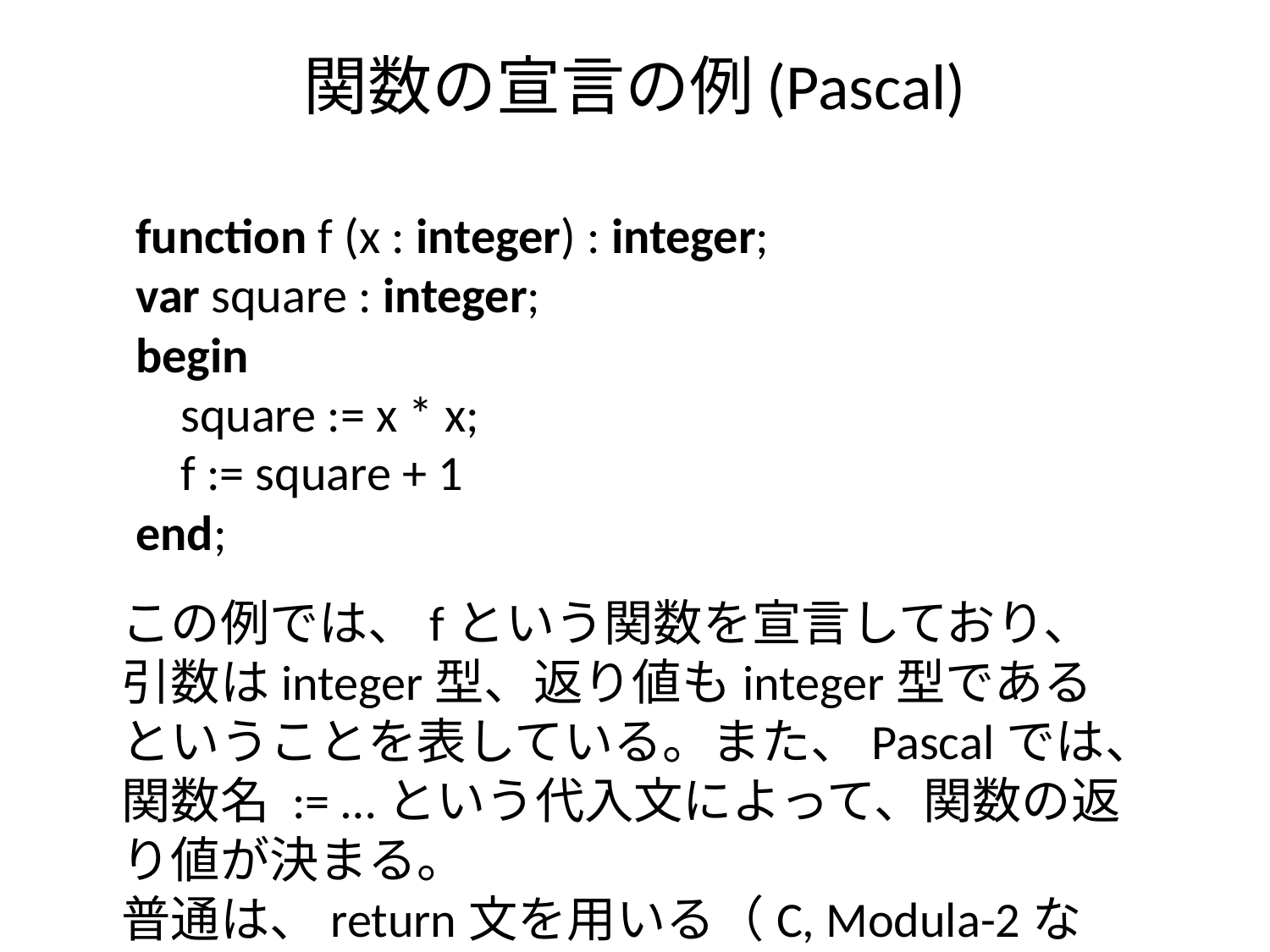

# 関数の宣言の例(Pascal)
function f (x : integer) : integer;
var square : integer;
begin
    square := x * x;
    f := square + 1
end;
この例では、fという関数を宣言しており、引数はinteger型、返り値もinteger型であるということを表している。また、Pascalでは、関数名 := …という代入文によって、関数の返り値が決まる。
普通は、return文を用いる（C, Modula-2など）。